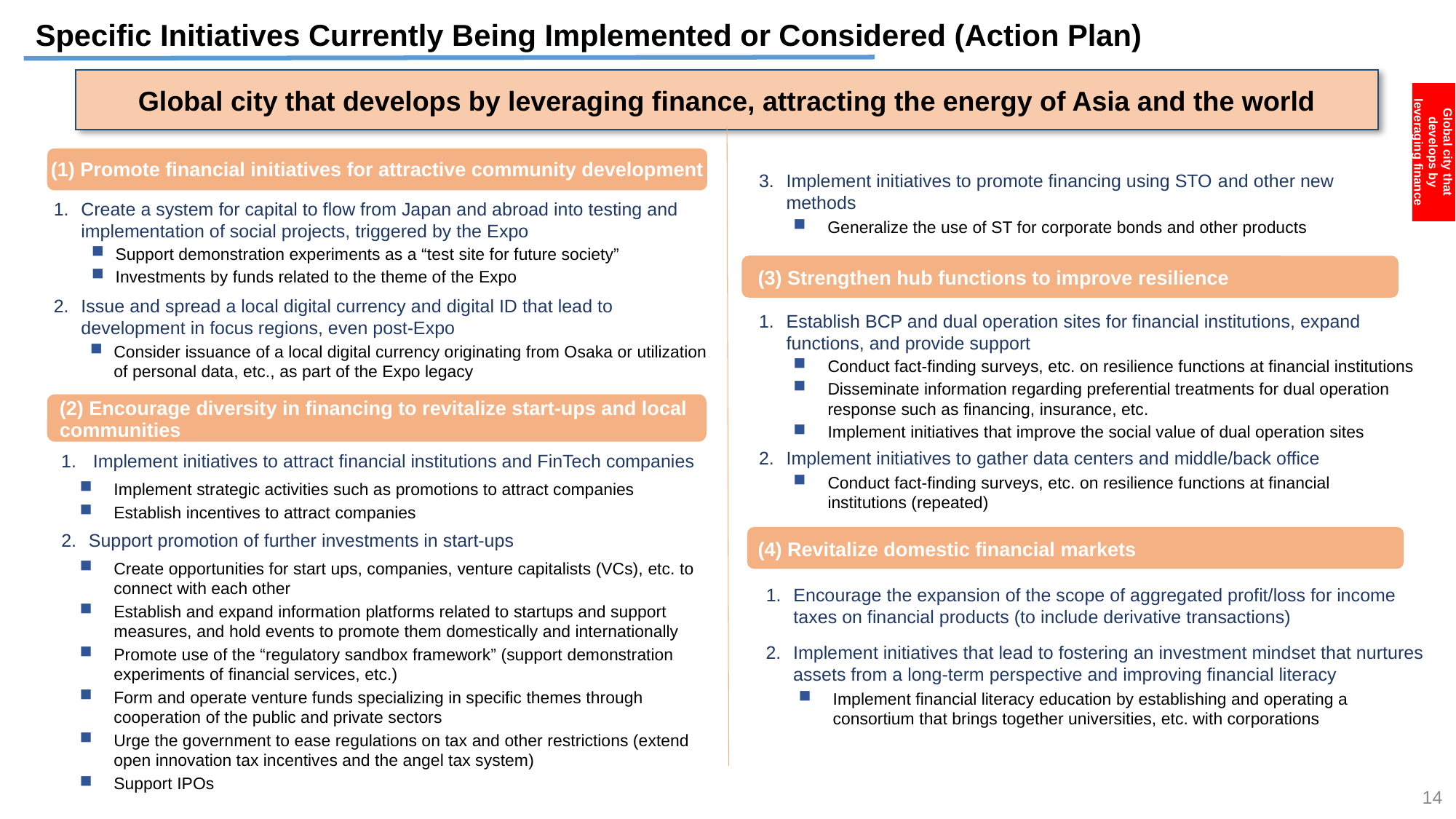

Specific Initiatives Currently Being Implemented or Considered (Action Plan)
Global city that develops by leveraging finance, attracting the energy of Asia and the world
Global city that develops by leveraging finance

(1) Promote financial initiatives for attractive community development
Implement initiatives to promote financing using STO and other new methods
Create a system for capital to flow from Japan and abroad into testing and implementation of social projects, triggered by the Expo
Generalize the use of ST for corporate bonds and other products
Support demonstration experiments as a “test site for future society”
Investments by funds related to the theme of the Expo

(3) Strengthen hub functions to improve resilience
Issue and spread a local digital currency and digital ID that lead to development in focus regions, even post-Expo
Establish BCP and dual operation sites for financial institutions, expand functions, and provide support
Consider issuance of a local digital currency originating from Osaka or utilization of personal data, etc., as part of the Expo legacy
Conduct fact-finding surveys, etc. on resilience functions at financial institutions
Disseminate information regarding preferential treatments for dual operation response such as financing, insurance, etc.
Implement initiatives that improve the social value of dual operation sites
(2) Encourage diversity in financing to revitalize start-ups and local communities

Implement initiatives to gather data centers and middle/back office
Implement initiatives to attract financial institutions and FinTech companies
Conduct fact-finding surveys, etc. on resilience functions at financial institutions (repeated)
Implement strategic activities such as promotions to attract companies
Establish incentives to attract companies

②国内外の観光需要の取り込みの強化
Support promotion of further investments in start-ups

(4) Revitalize domestic financial markets
Create opportunities for start ups, companies, venture capitalists (VCs), etc. to connect with each other
Establish and expand information platforms related to startups and support measures, and hold events to promote them domestically and internationally
Promote use of the “regulatory sandbox framework” (support demonstration experiments of financial services, etc.)
Form and operate venture funds specializing in specific themes through cooperation of the public and private sectors
Urge the government to ease regulations on tax and other restrictions (extend open innovation tax incentives and the angel tax system)
Support IPOs
Encourage the expansion of the scope of aggregated profit/loss for income taxes on financial products (to include derivative transactions)
Implement initiatives that lead to fostering an investment mindset that nurtures assets from a long-term perspective and improving financial literacy
Implement financial literacy education by establishing and operating a consortium that brings together universities, etc. with corporations
14